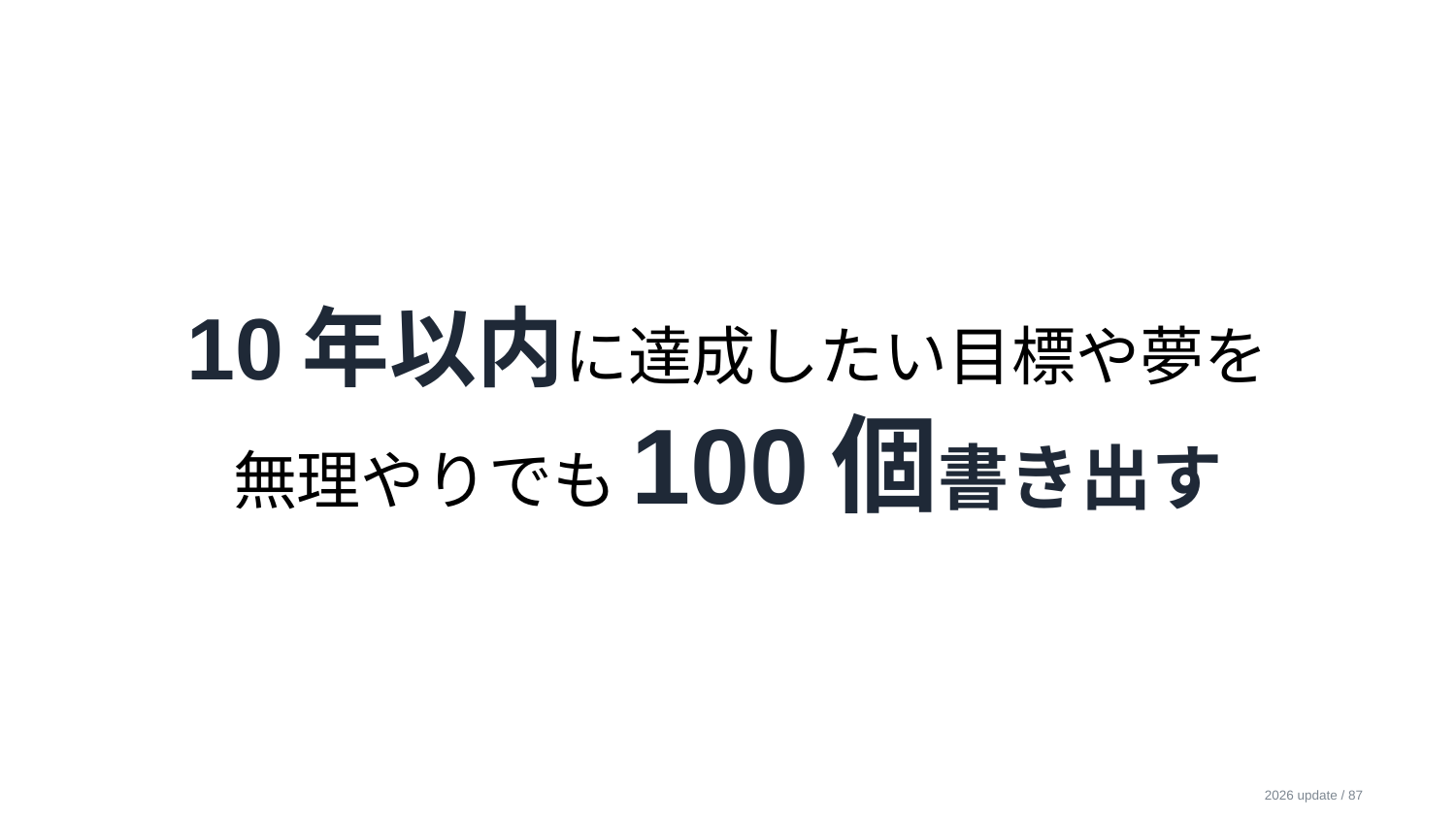

# 10年以内に達成したい目標や夢を 無理やりでも100個書き出す
2026 update / 87